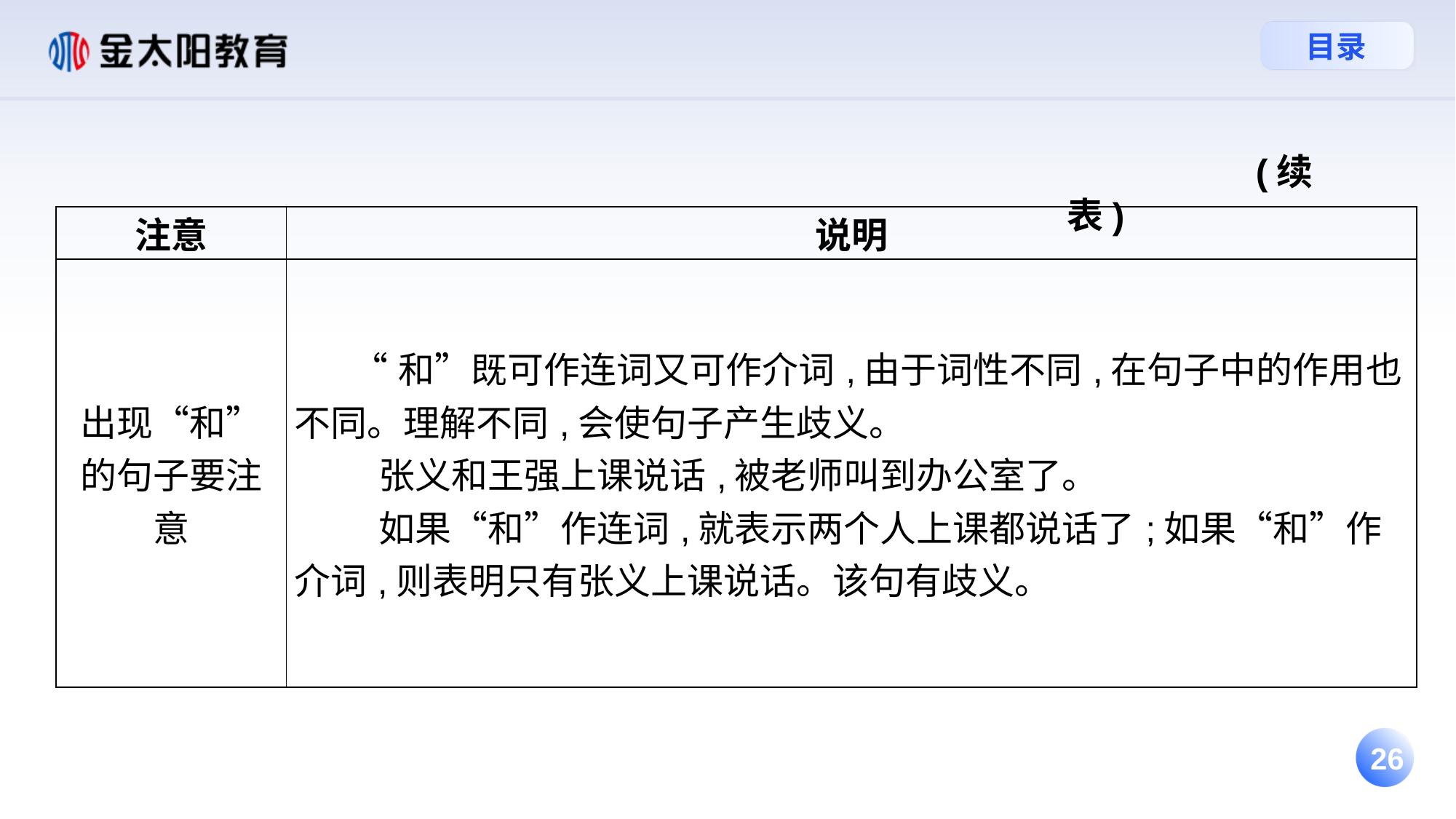

(续表)
| 注意 | 说明 |
| --- | --- |
| 出现“和”的句子要注意 | “和”既可作连词又可作介词,由于词性不同,在句子中的作用也不同。理解不同,会使句子产生歧义。 张义和王强上课说话,被老师叫到办公室了。 如果“和”作连词,就表示两个人上课都说话了;如果“和”作介词,则表明只有张义上课说话。该句有歧义。 |